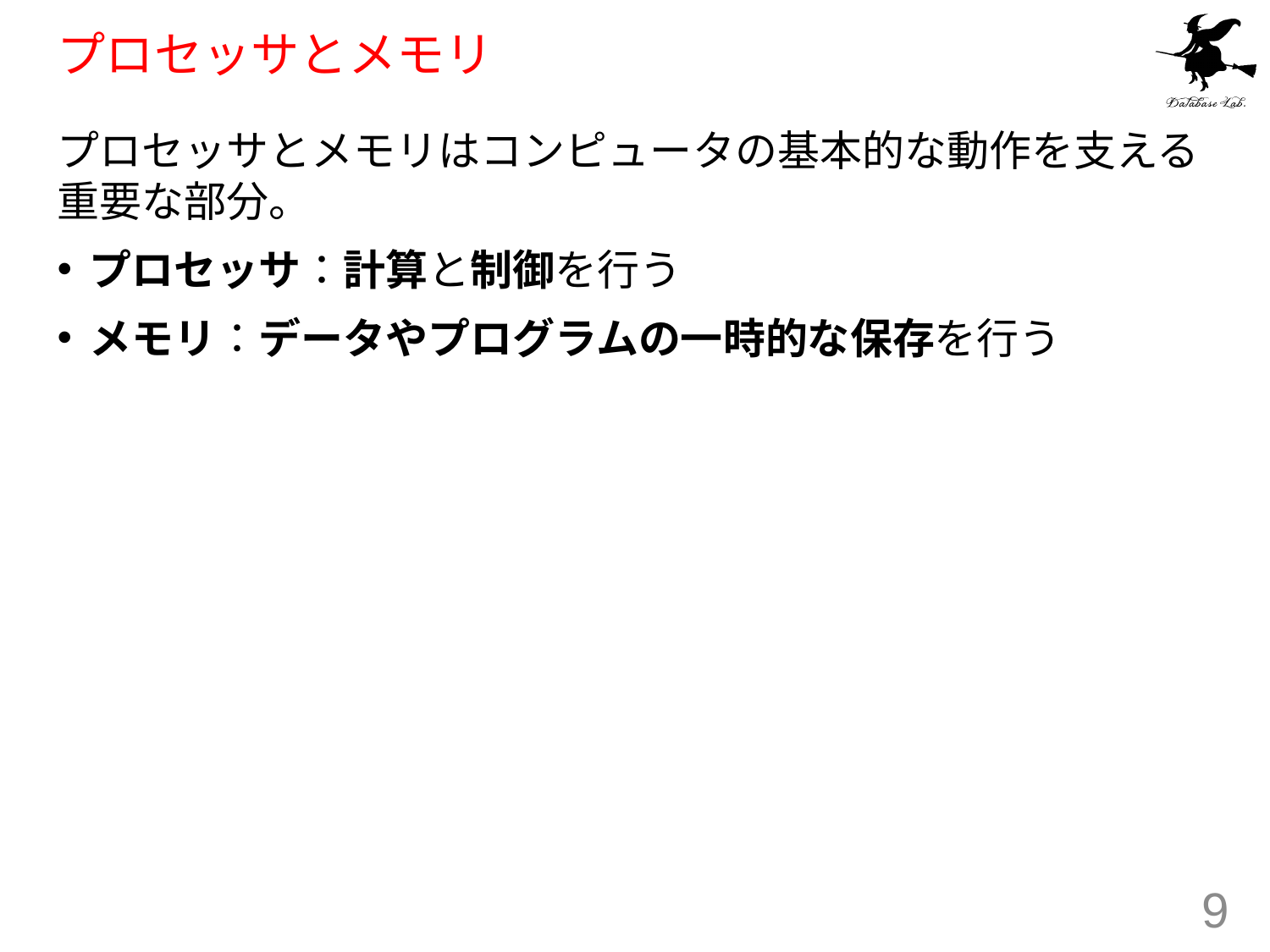

# プロセッサとメモリ
プロセッサとメモリはコンピュータの基本的な動作を支える重要な部分。
プロセッサ：計算と制御を行う
メモリ：データやプログラムの一時的な保存を行う

9